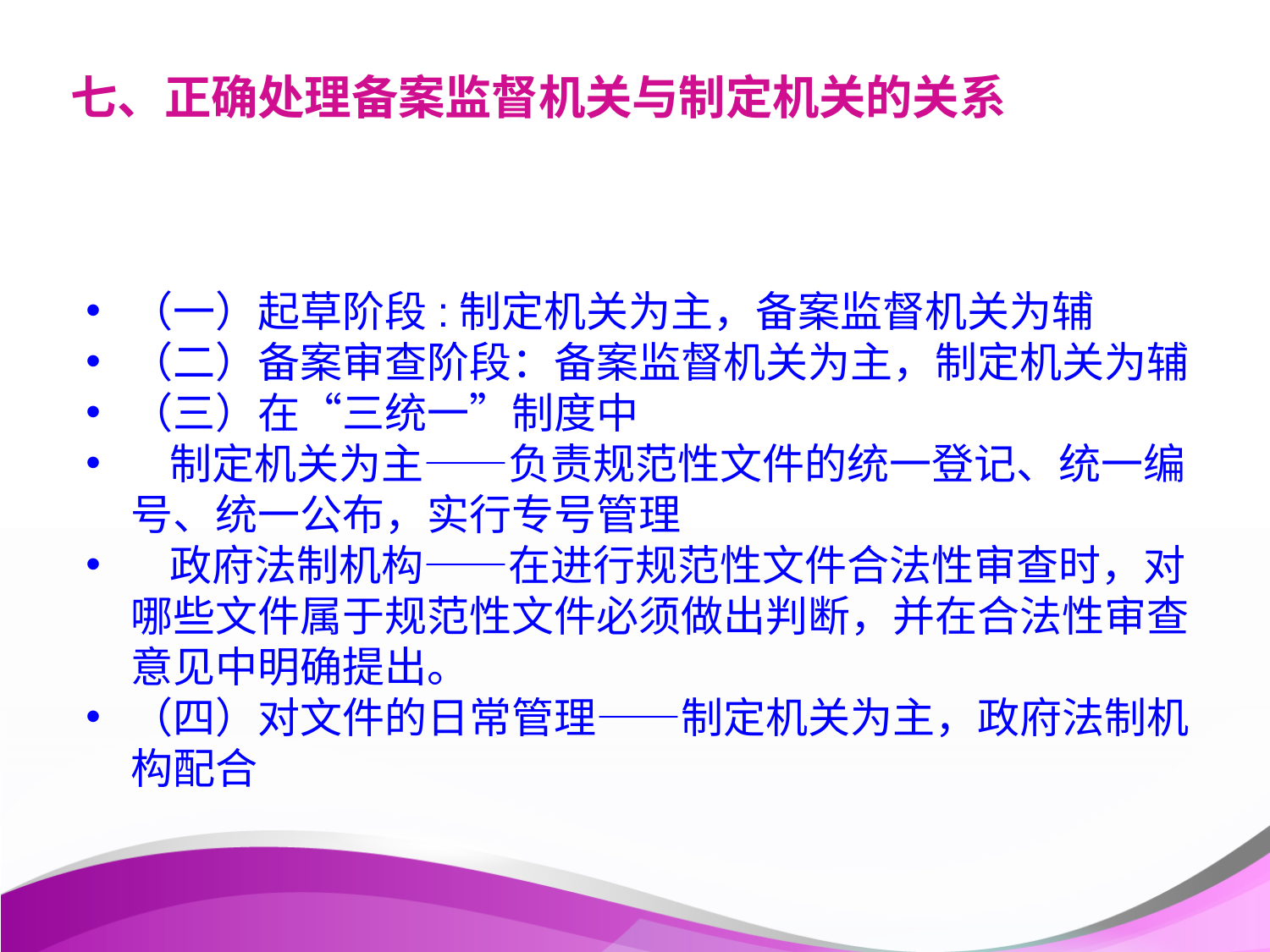

# 七、正确处理备案监督机关与制定机关的关系
（一）起草阶段:制定机关为主，备案监督机关为辅
（二）备案审查阶段：备案监督机关为主，制定机关为辅
（三）在“三统一”制度中
   制定机关为主——负责规范性文件的统一登记、统一编号、统一公布，实行专号管理
   政府法制机构——在进行规范性文件合法性审查时，对哪些文件属于规范性文件必须做出判断，并在合法性审查意见中明确提出。
（四）对文件的日常管理——制定机关为主，政府法制机构配合